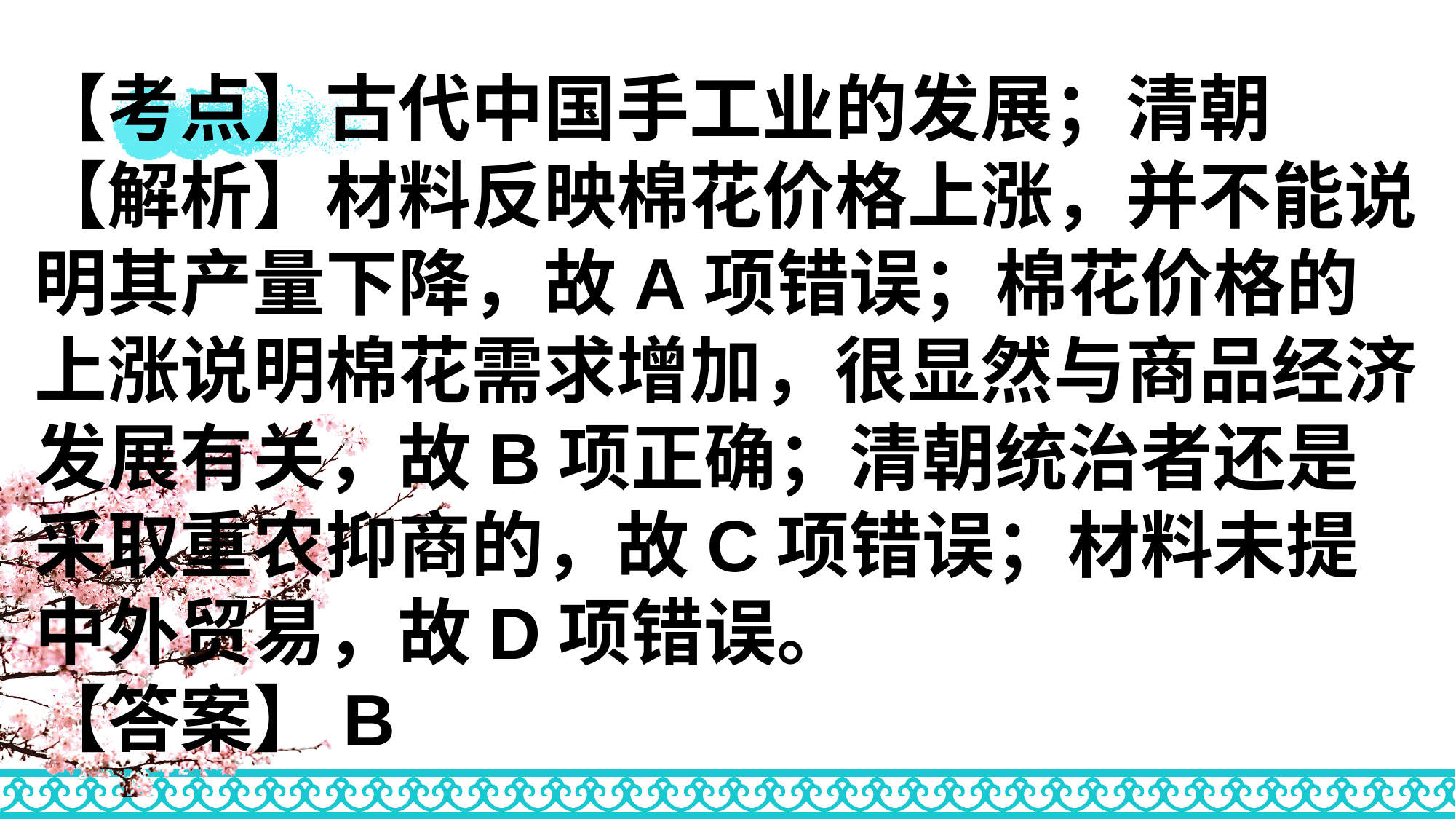

【考点】古代中国手工业的发展；清朝
【解析】材料反映棉花价格上涨，并不能说明其产量下降，故A项错误；棉花价格的上涨说明棉花需求增加，很显然与商品经济发展有关，故B项正确；清朝统治者还是采取重农抑商的，故C项错误；材料未提中外贸易，故D项错误。
【答案】B